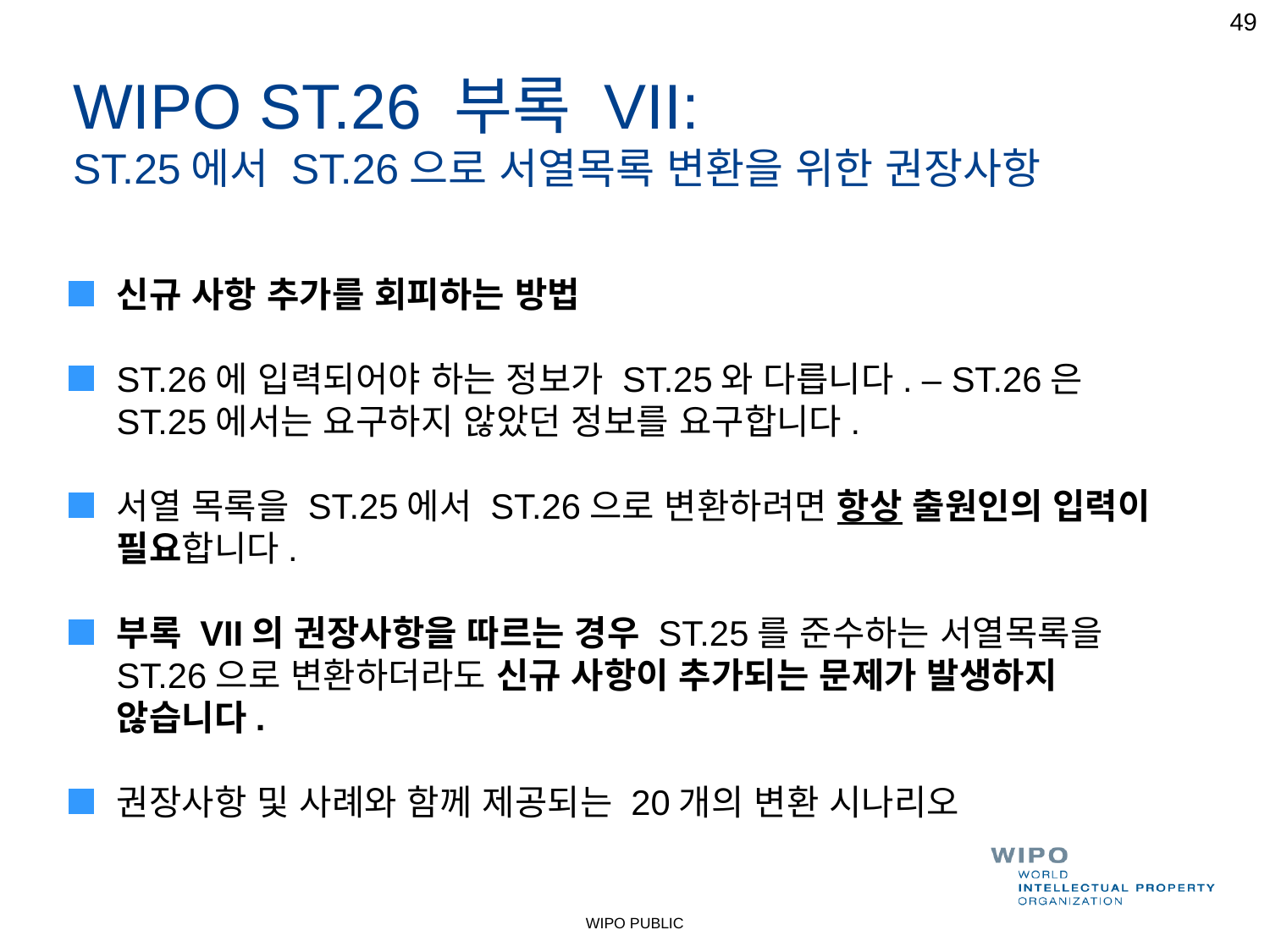

49
# WIPO ST.26 부록 VII: ST.25에서 ST.26으로 서열목록 변환을 위한 권장사항
신규 사항 추가를 회피하는 방법

ST.26에 입력되어야 하는 정보가 ST.25와 다릅니다. – ST.26은 ST.25에서는 요구하지 않았던 정보를 요구합니다.

서열 목록을 ST.25에서 ST.26으로 변환하려면 항상 출원인의 입력이 필요합니다.

부록 VII의 권장사항을 따르는 경우 ST.25를 준수하는 서열목록을 ST.26으로 변환하더라도 신규 사항이 추가되는 문제가 발생하지 않습니다.

권장사항 및 사례와 함께 제공되는 20개의 변환 시나리오